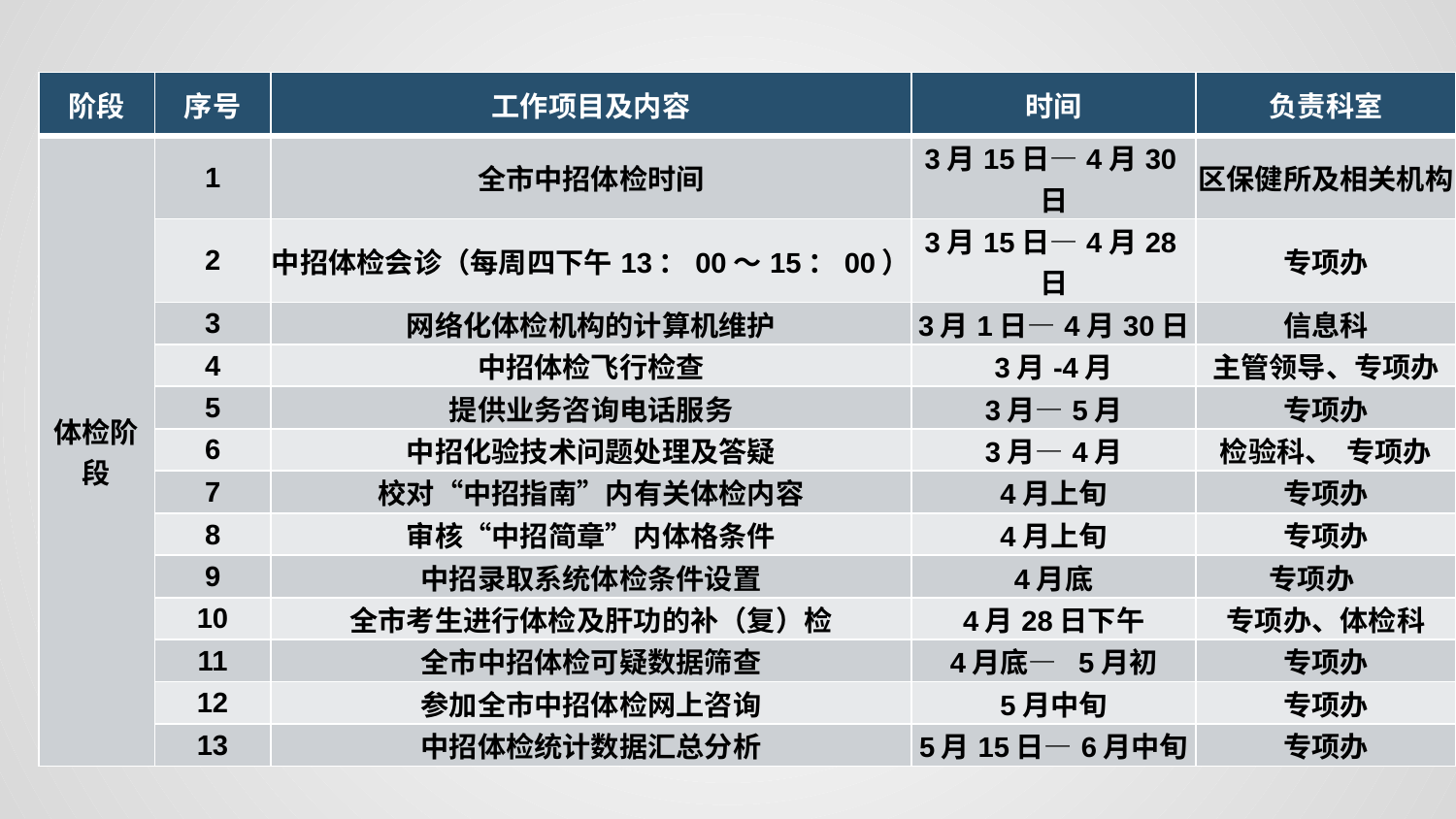

| 阶段 | 序号 | 工作项目及内容 | 时间 | 负责科室 |
| --- | --- | --- | --- | --- |
| 体检阶段 | 1 | 全市中招体检时间 | 3月15日—4月30日 | 区保健所及相关机构 |
|  | 2 | 中招体检会诊（每周四下午13：00～15：00） | 3月15日—4月28日 | 专项办 |
|  | 3 | 网络化体检机构的计算机维护 | 3月1日—4月30日 | 信息科 |
|  | 4 | 中招体检飞行检查 | 3月-4月 | 主管领导、专项办 |
|  | 5 | 提供业务咨询电话服务 | 3月—5月 | 专项办 |
|  | 6 | 中招化验技术问题处理及答疑 | 3月—4月 | 检验科、 专项办 |
|  | 7 | 校对“中招指南”内有关体检内容 | 4月上旬 | 专项办 |
|  | 8 | 审核“中招简章”内体格条件 | 4月上旬 | 专项办 |
|  | 9 | 中招录取系统体检条件设置 | 4月底 | 专项办 |
|  | 10 | 全市考生进行体检及肝功的补（复）检 | 4月28日下午 | 专项办、体检科 |
|  | 11 | 全市中招体检可疑数据筛查 | 4月底— 5月初 | 专项办 |
|  | 12 | 参加全市中招体检网上咨询 | 5月中旬 | 专项办 |
|  | 13 | 中招体检统计数据汇总分析 | 5月15日—6月中旬 | 专项办 |
|  |  |  |  |
| --- | --- | --- | --- |
|  |  |  |  |
|  |  |  |  |
|  |  |  |  |
|  |  |  |  |
|  |  |  |  |
|  |  |  |  |
| --- | --- | --- | --- |
|  |  |  |  |
|  |  |  |  |
|  |  |  |  |
|  |  |  |  |
|  |  |  |  |